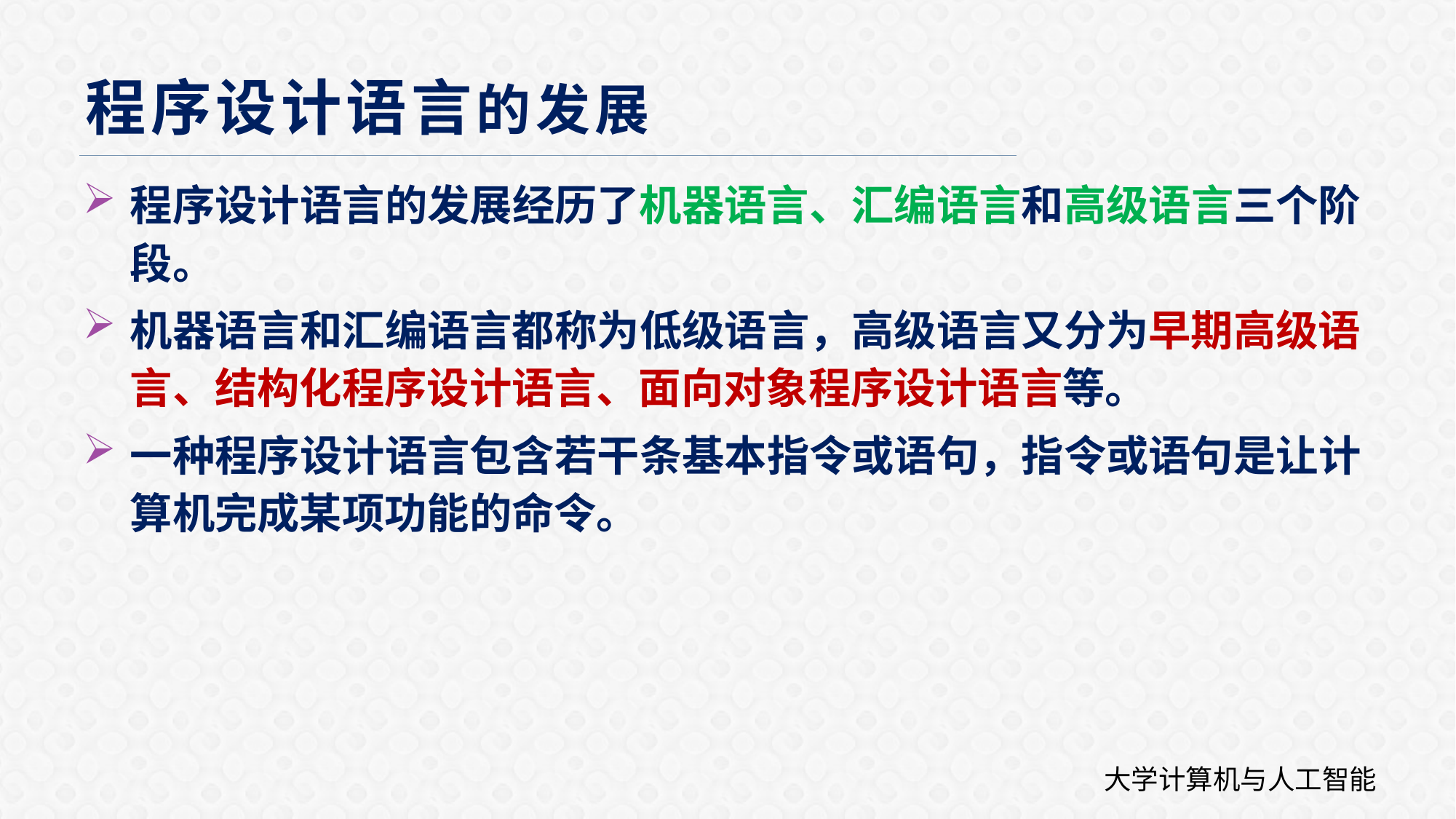

程序设计语言的发展
程序设计语言的发展经历了机器语言、汇编语言和高级语言三个阶段。
机器语言和汇编语言都称为低级语言，高级语言又分为早期高级语言、结构化程序设计语言、面向对象程序设计语言等。
一种程序设计语言包含若干条基本指令或语句，指令或语句是让计算机完成某项功能的命令。